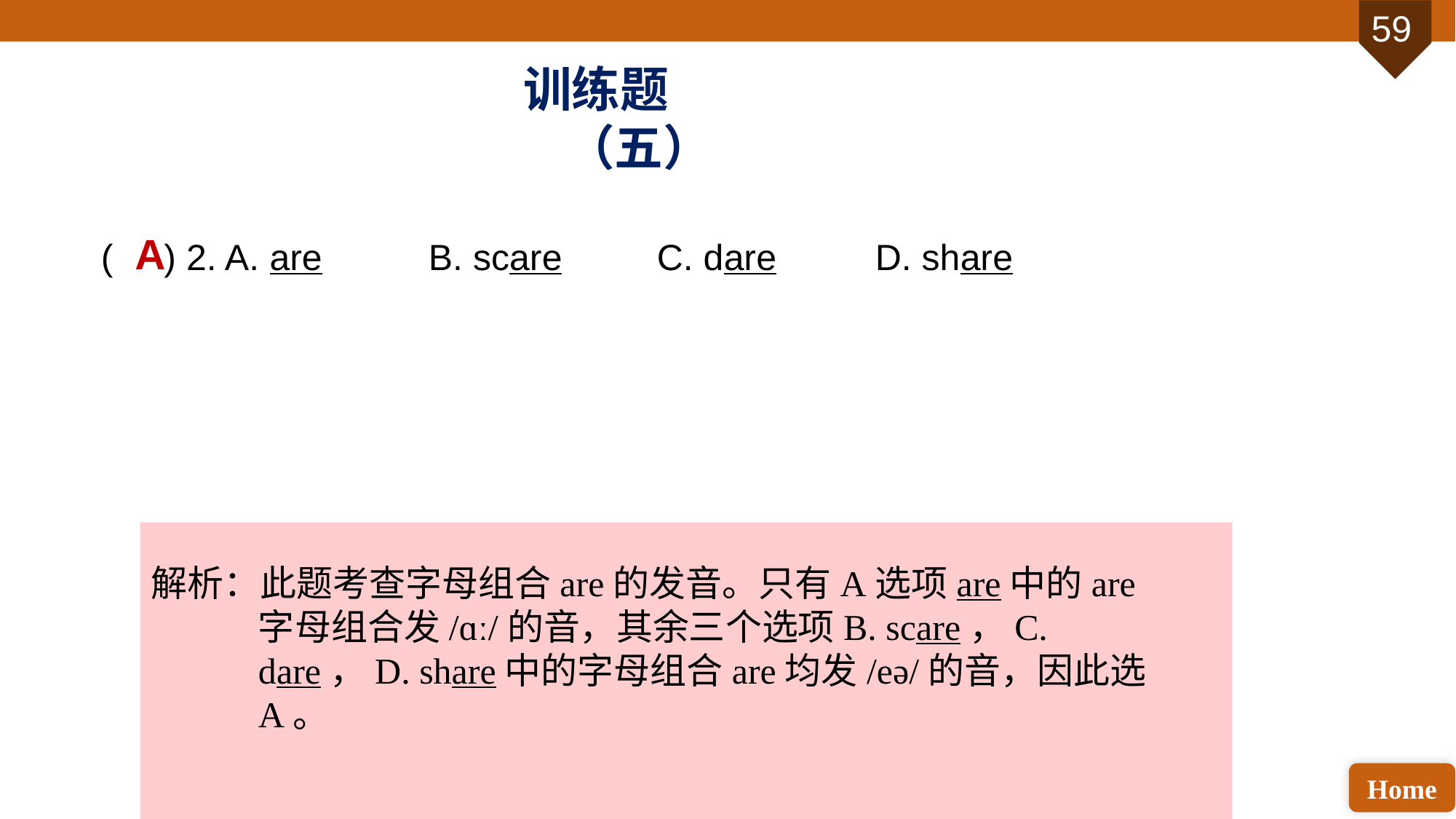

训练题（五）
(     ) 2. A. are 	B. scare	 C. dare	 D. share
A

解析：此题考查字母组合are的发音。只有A选项are中的are字母组合发/ɑː/的音，其余三个选项B. scare，C. dare，D. share中的字母组合are均发/eə/的音，因此选A。